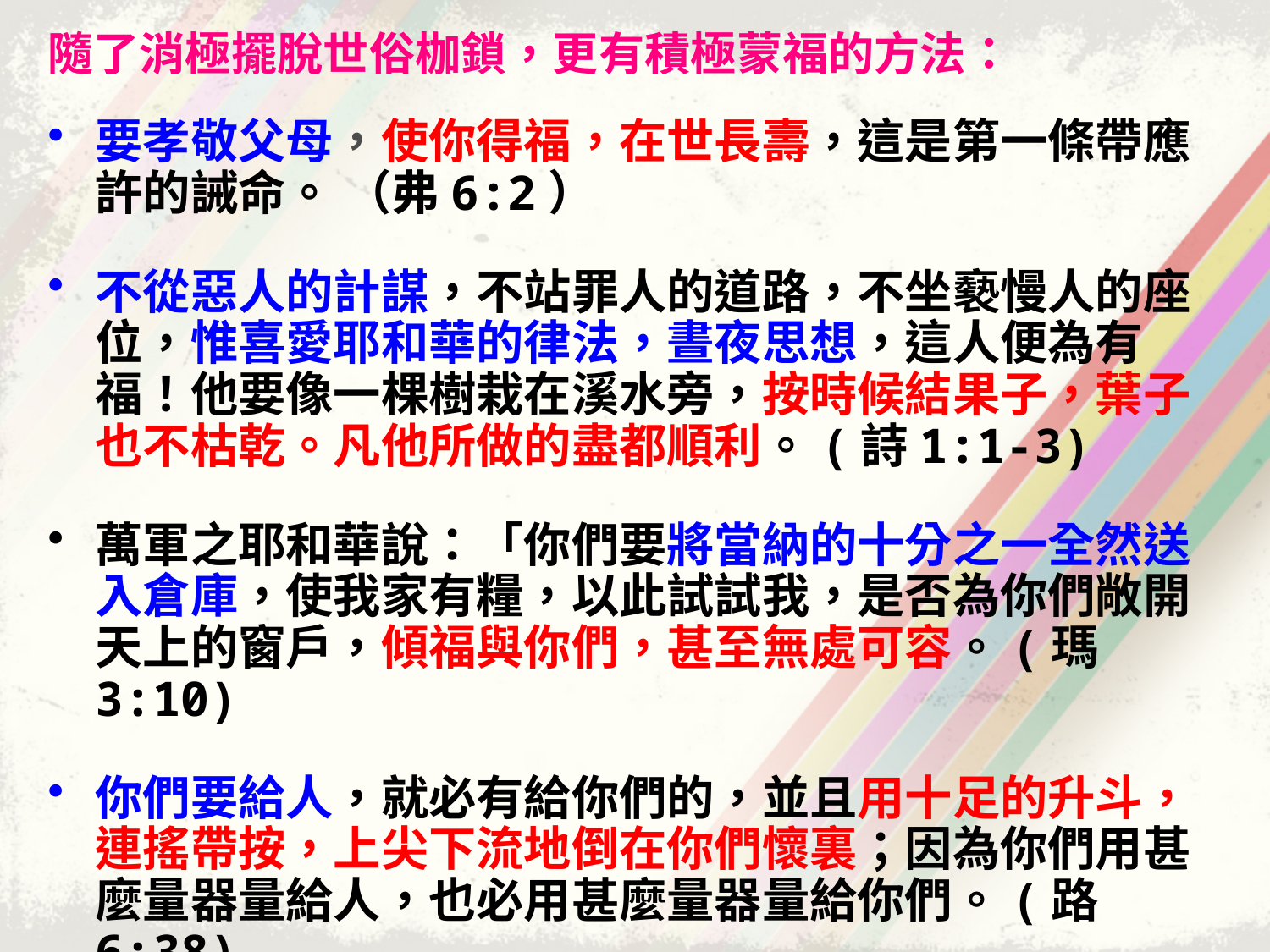

隨了消極擺脫世俗枷鎖，更有積極蒙福的方法：
要孝敬父母，使你得福，在世長壽，這是第一條帶應許的誡命。 （弗6:2）

不從惡人的計謀，不站罪人的道路，不坐褻慢人的座位，惟喜愛耶和華的律法，晝夜思想，這人便為有福！他要像一棵樹栽在溪水旁，按時候結果子，葉子也不枯乾。凡他所做的盡都順利。(詩1:1-3)

萬軍之耶和華說：「你們要將當納的十分之一全然送入倉庫，使我家有糧，以此試試我，是否為你們敞開天上的窗戶，傾福與你們，甚至無處可容。(瑪3:10)

你們要給人，就必有給你們的，並且用十足的升斗，連搖帶按，上尖下流地倒在你們懷裏；因為你們用甚麼量器量給人，也必用甚麼量器量給你們。(路6:38)